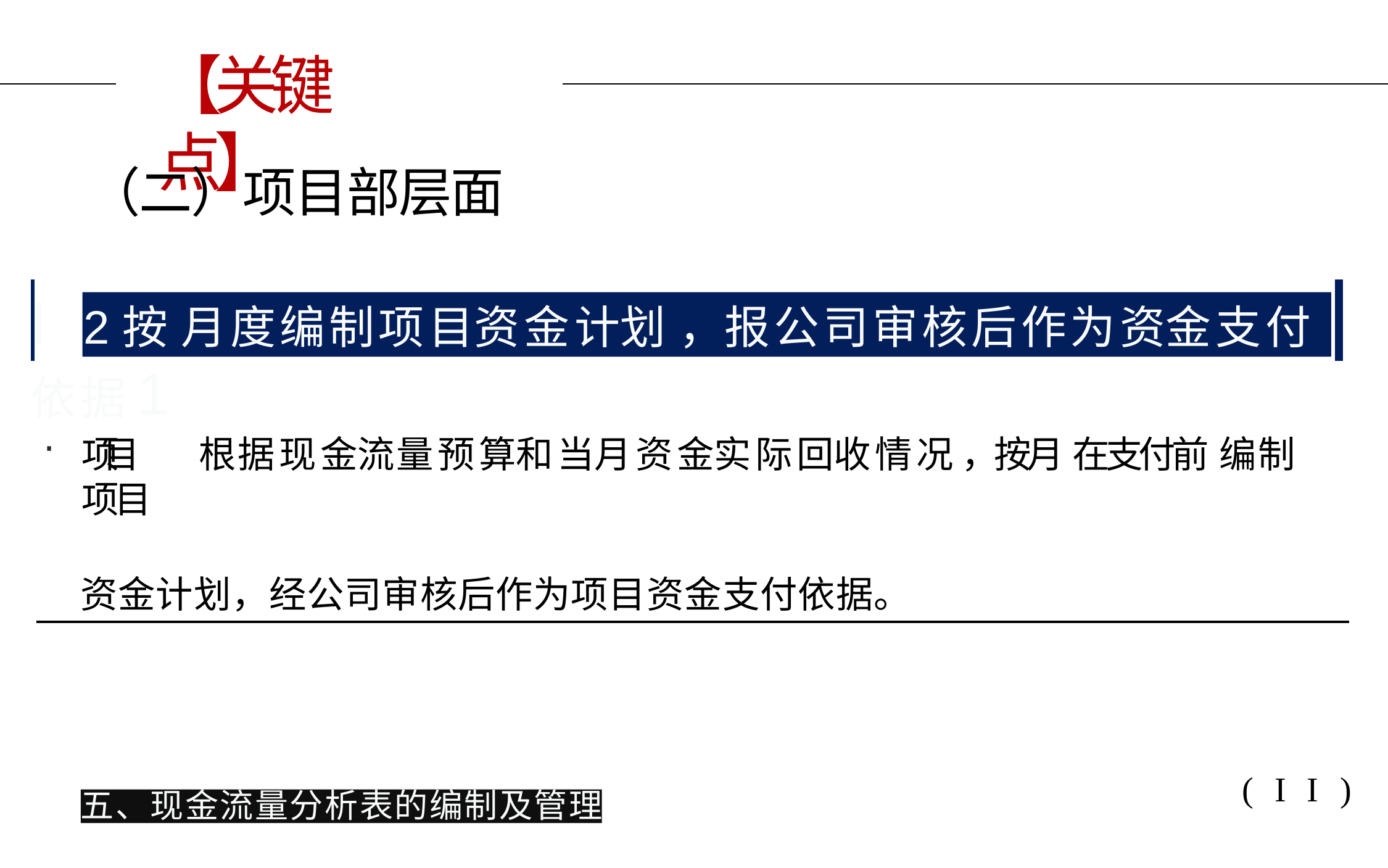

# 【关键点】

（二）项目部层面

I	2按月度编制项目资金计划 ，报公司审核后作为资金支付依据1

项目	根据现金流量预算和当月资金实际回收情况，按月 在支付前 编制项目

资金计划，经公司审核后作为项目资金支付依据。

(II)
五、现金流量分析表的编制及管理